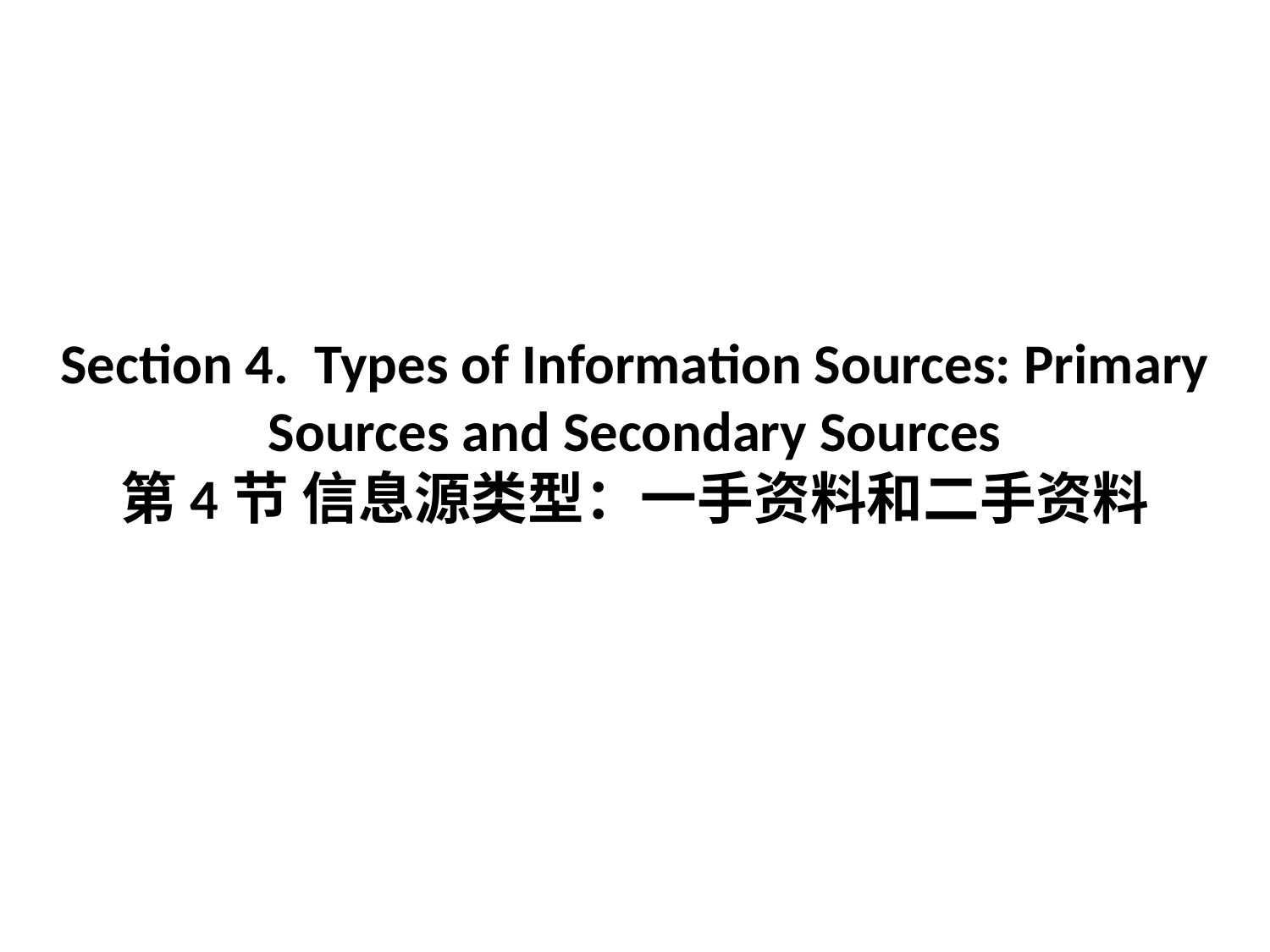

# Section 4.  Types of Information Sources: Primary Sources and Secondary Sources 第4节 信息源类型：一手资料和二手资料